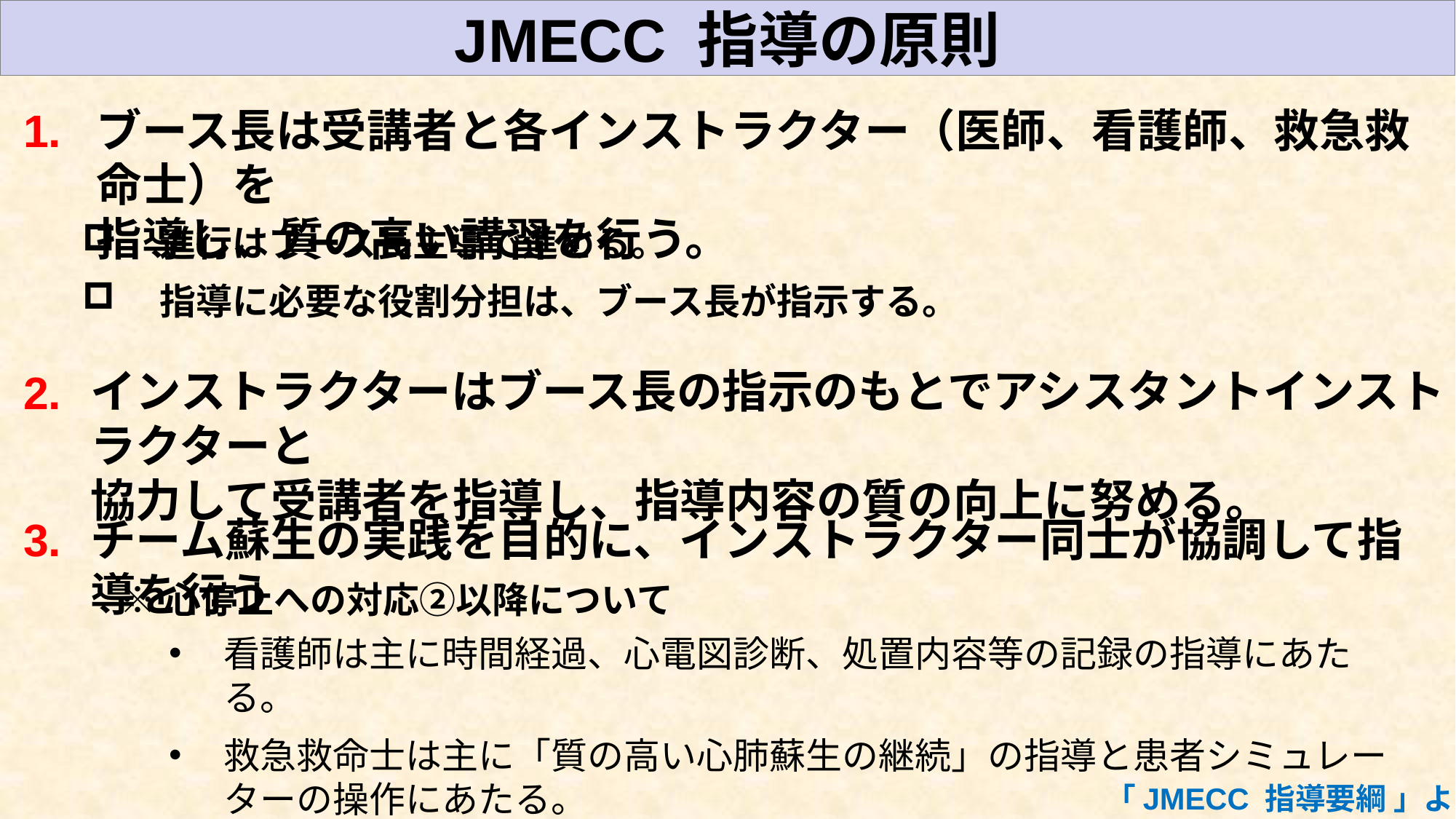

JMECC 指導の原則
1.
ブース長は受講者と各インストラクター（医師、看護師、救急救命士）を
指導し、質の高い講習を行う。
　進行はブース長主導で進める。

　指導に必要な役割分担は、ブース長が指示する。
インストラクターはブース長の指示のもとでアシスタントインストラクターと
協力して受講者を指導し、指導内容の質の向上に努める。
2.
3.
チーム蘇生の実践を目的に、インストラクター同士が協調して指導を行う
※心停止への対応②以降について
看護師は主に時間経過、心電図診断、処置内容等の記録の指導にあたる。

救急救命士は主に「質の高い心肺蘇生の継続」の指導と患者シミュレーターの操作にあたる。
「JMECC 指導要綱 」より